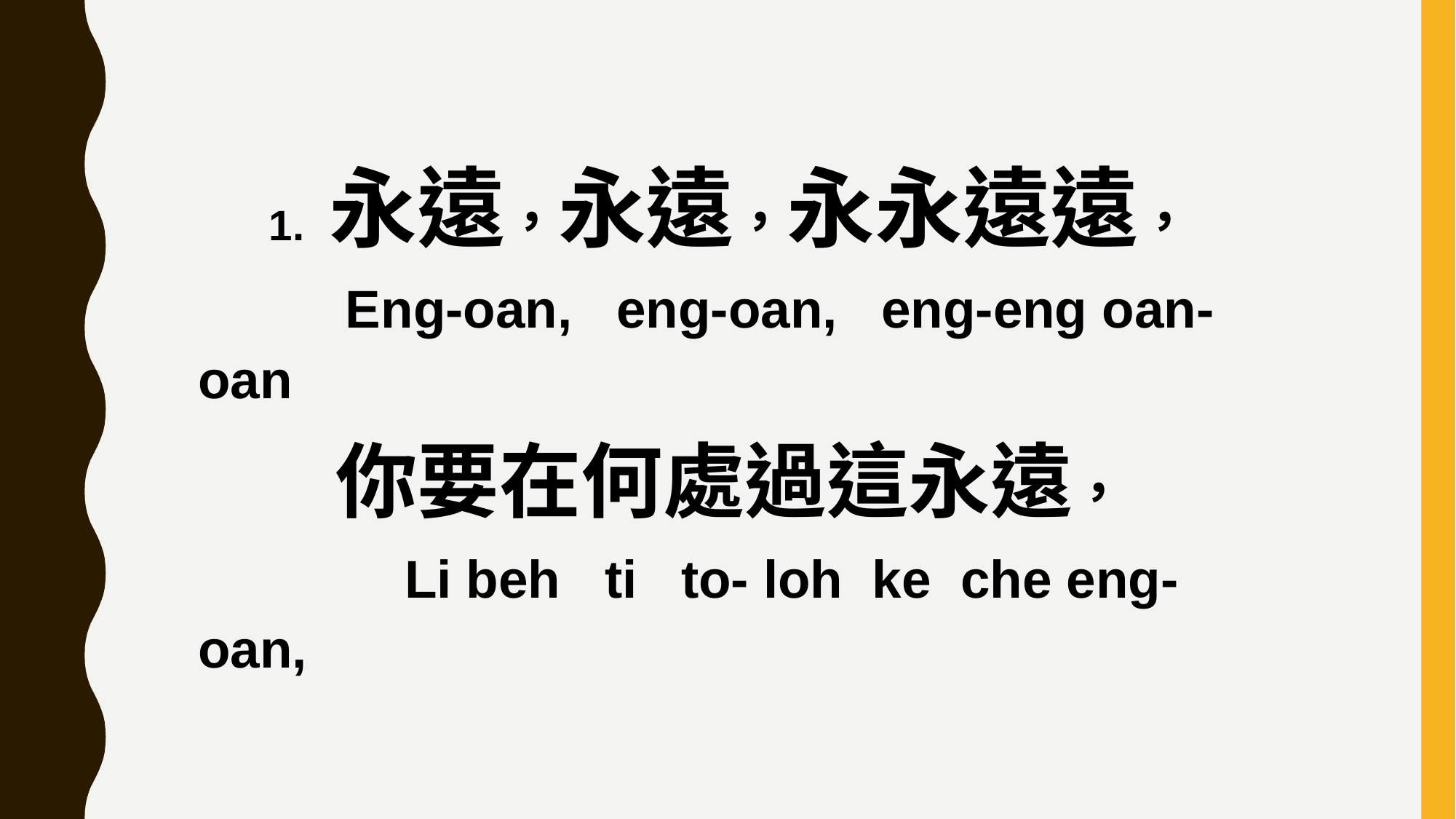

1. 永遠，永遠，永永遠遠，
          Eng-oan,   eng-oan,   eng-eng oan-oan
你要在何處過這永遠，
              Li beh   ti   to- loh  ke  che eng-oan,